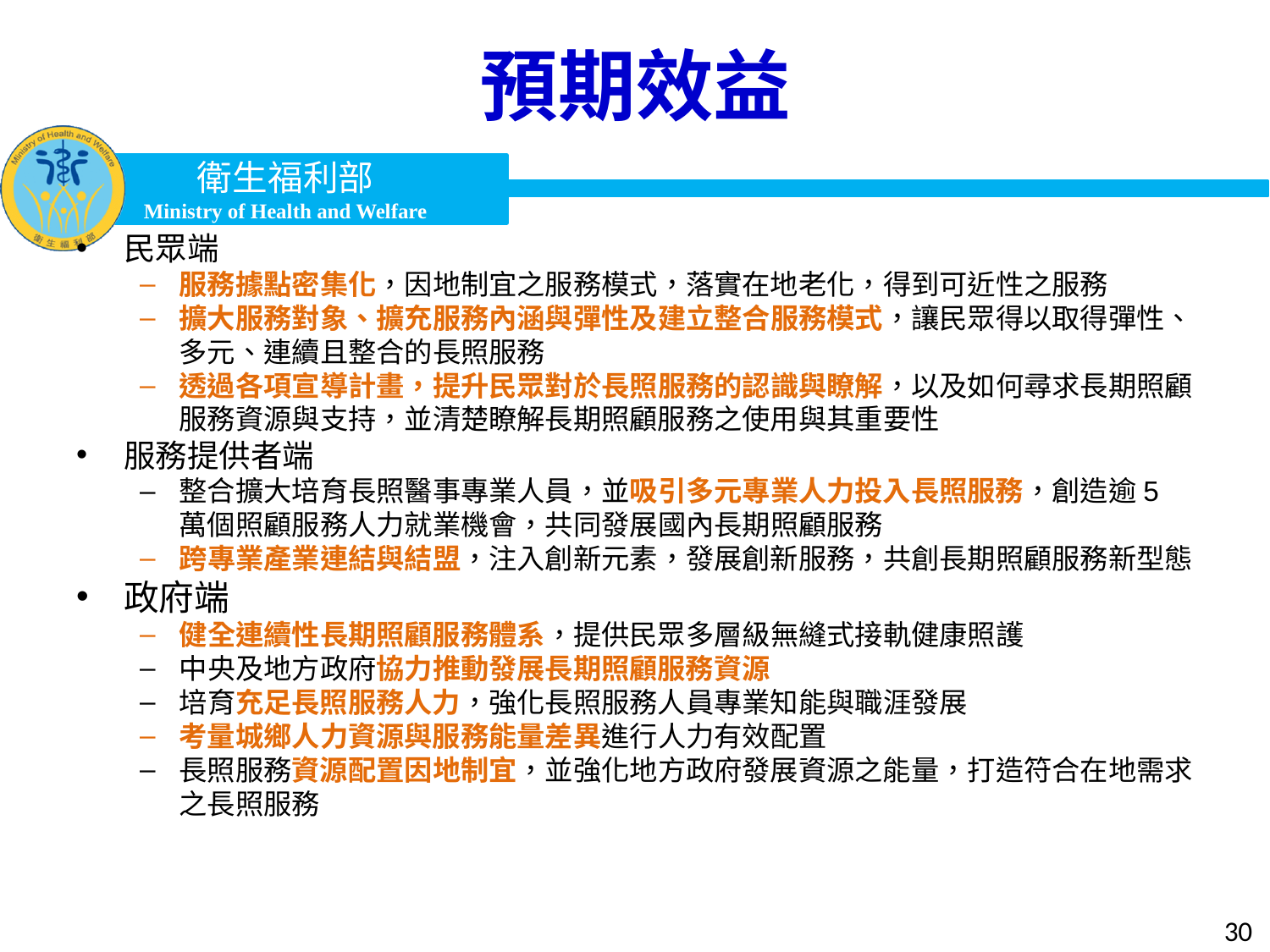

# 預期效益
民眾端
服務據點密集化，因地制宜之服務模式，落實在地老化，得到可近性之服務
擴大服務對象、擴充服務內涵與彈性及建立整合服務模式，讓民眾得以取得彈性、多元、連續且整合的長照服務
透過各項宣導計畫，提升民眾對於長照服務的認識與瞭解，以及如何尋求長期照顧服務資源與支持，並清楚瞭解長期照顧服務之使用與其重要性
服務提供者端
整合擴大培育長照醫事專業人員，並吸引多元專業人力投入長照服務，創造逾5萬個照顧服務人力就業機會，共同發展國內長期照顧服務
跨專業產業連結與結盟，注入創新元素，發展創新服務，共創長期照顧服務新型態
政府端
健全連續性長期照顧服務體系，提供民眾多層級無縫式接軌健康照護
中央及地方政府協力推動發展長期照顧服務資源
培育充足長照服務人力，強化長照服務人員專業知能與職涯發展
考量城鄉人力資源與服務能量差異進行人力有效配置
長照服務資源配置因地制宜，並強化地方政府發展資源之能量，打造符合在地需求之長照服務

30